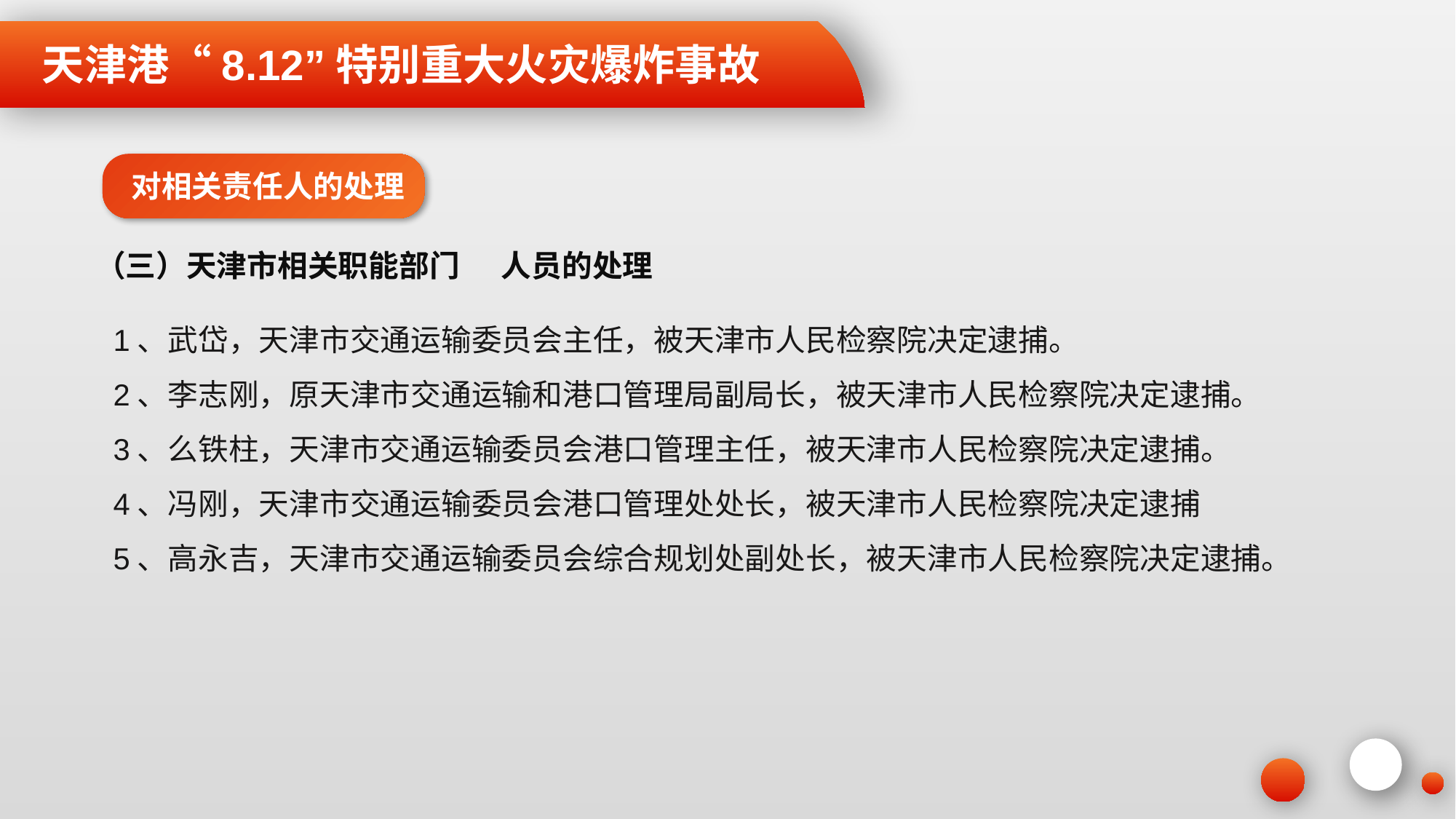

天津港“8.12”特别重大火灾爆炸事故

对相关责任人的处理
（三）天津市相关职能部门      人员的处理
1、武岱，天津市交通运输委员会主任，被天津市人民检察院决定逮捕。
2、李志刚，原天津市交通运输和港口管理局副局长，被天津市人民检察院决定逮捕。
3、么铁柱，天津市交通运输委员会港口管理主任，被天津市人民检察院决定逮捕。
4、冯刚，天津市交通运输委员会港口管理处处长，被天津市人民检察院决定逮捕
5、高永吉，天津市交通运输委员会综合规划处副处长，被天津市人民检察院决定逮捕。